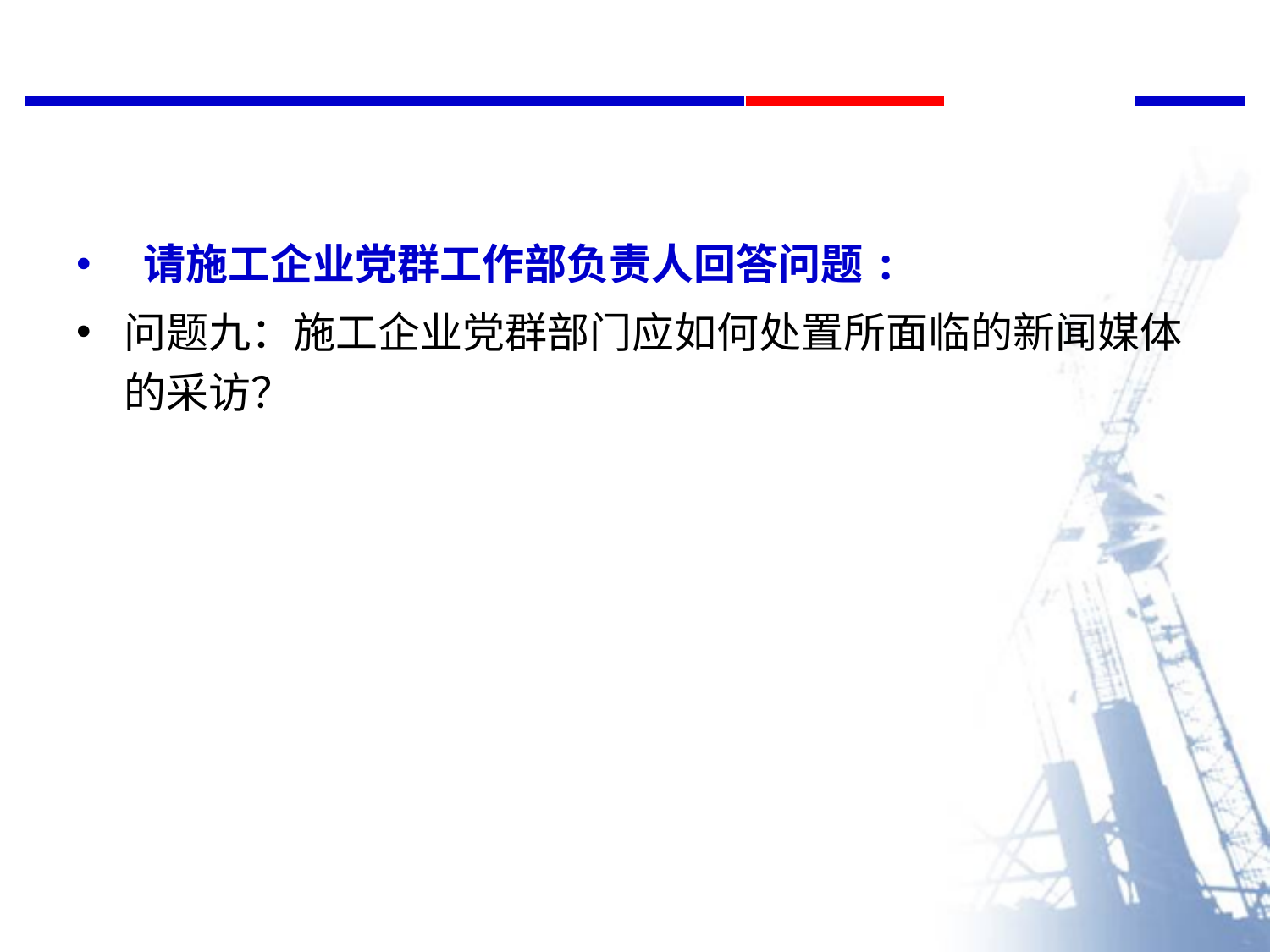

请施工企业党群工作部负责人回答问题:
问题九：施工企业党群部门应如何处置所面临的新闻媒体的采访？